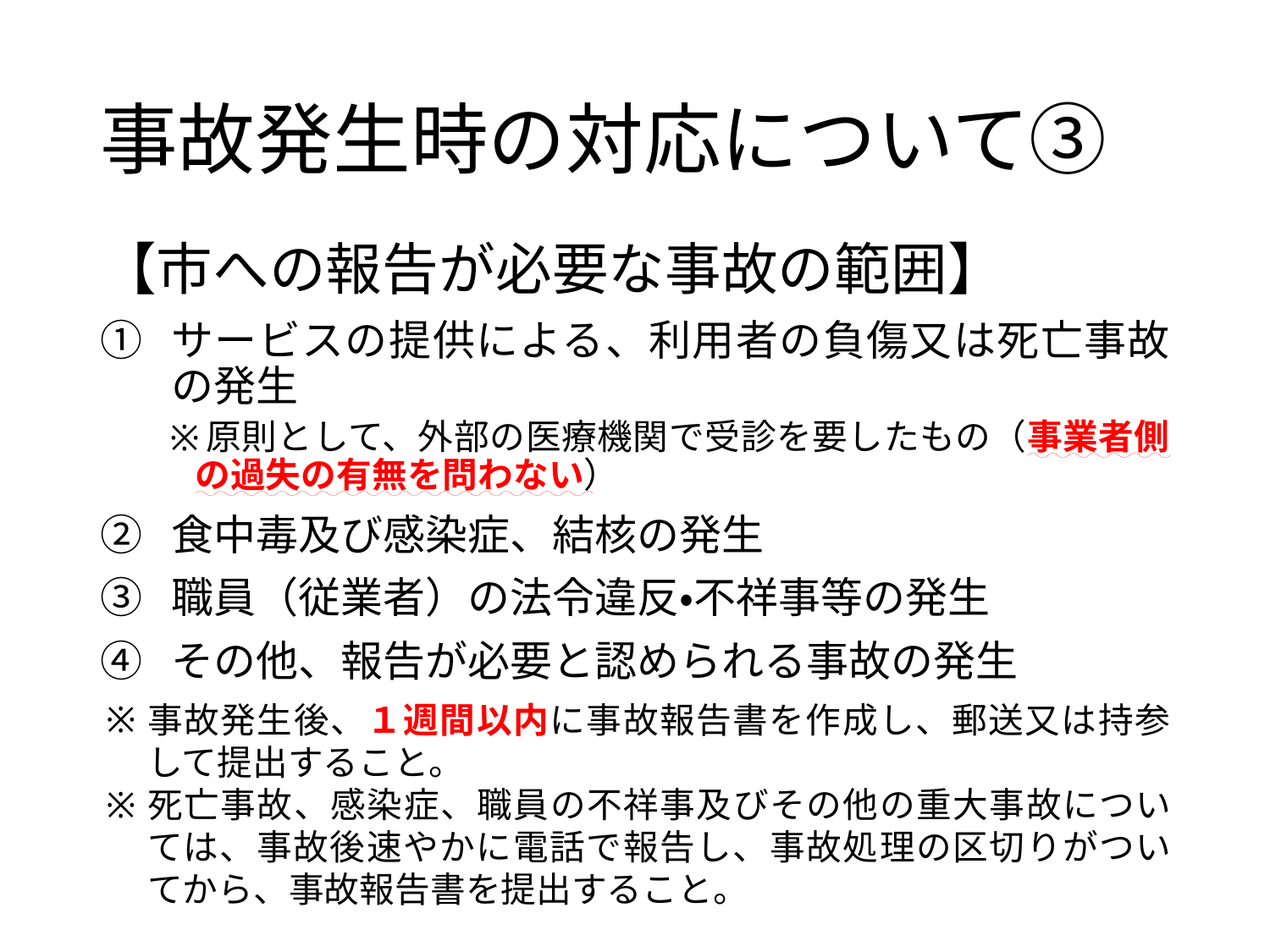

# 事故発生時の対応について③
【市への報告が必要な事故の範囲】
サービスの提供による、利用者の負傷又は死亡事故の発生
原則として、外部の医療機関で受診を要したもの（事業者側の過失の有無を問わない）
食中毒及び感染症、結核の発生
職員（従業者）の法令違反・不祥事等の発生
その他、報告が必要と認められる事故の発生
事故発生後、１週間以内に事故報告書を作成し、郵送又は持参して提出すること。
死亡事故、感染症、職員の不祥事及びその他の重大事故については、事故後速やかに電話で報告し、事故処理の区切りがついてから、事故報告書を提出すること。